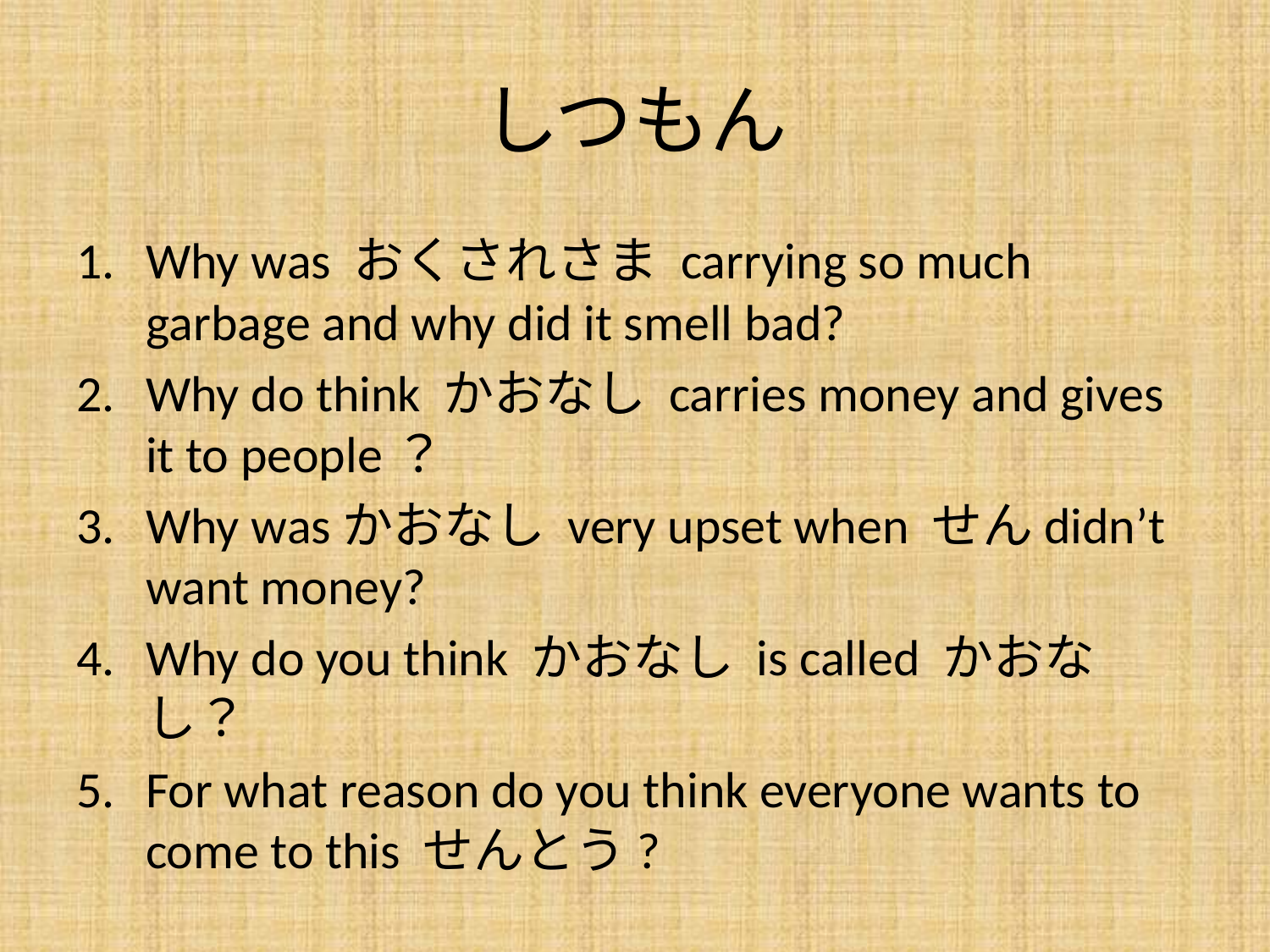

# しつもん
Why was おくされさま carrying so much garbage and why did it smell bad?
Why do think かおなし carries money and gives it to people？
Why wasかおなし very upset when せんdidn’t want money?
Why do you think かおなし is called かおなし？
For what reason do you think everyone wants to come to this せんとう?